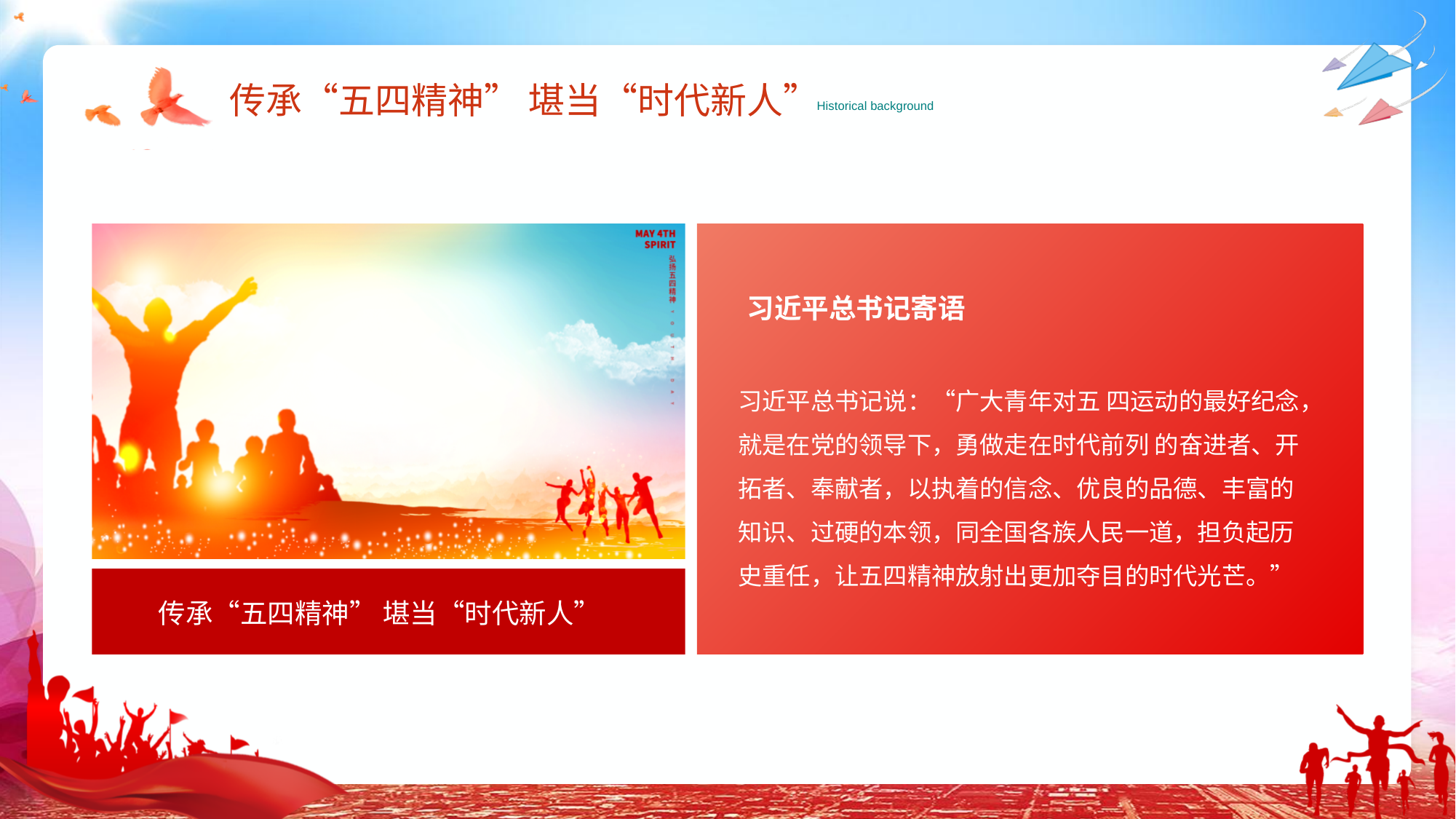

传承“五四精神” 堪当“时代新人”
Historical background

习近平总书记寄语
习近平总书记说：“广大青年对五 四运动的最好纪念，就是在党的领导下，勇做走在时代前列 的奋进者、开拓者、奉献者，以执着的信念、优良的品德、丰富的知识、过硬的本领，同全国各族人民一道，担负起历史重任，让五四精神放射出更加夺目的时代光芒。”

传承“五四精神” 堪当“时代新人”